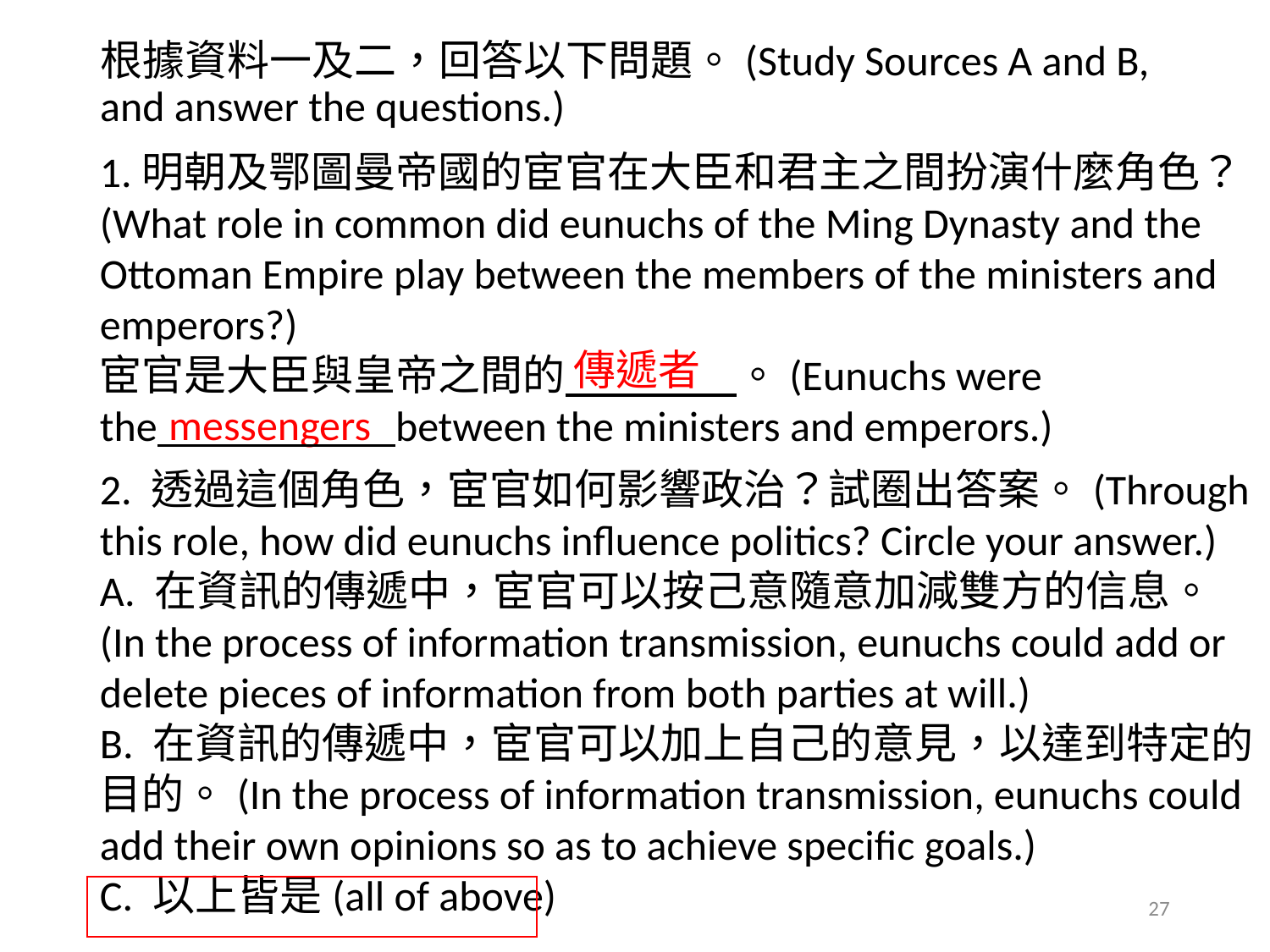

根據資料一及二，回答以下問題。(Study Sources A and B, and answer the questions.)

1.明朝及鄂圖曼帝國的宦官在大臣和君主之間扮演什麼角色？(What role in common did eunuchs of the Ming Dynasty and the Ottoman Empire play between the members of the ministers and emperors?)
宦官是大臣與皇帝之間的                  。(Eunuchs were
the                         between the ministers and emperors.)

傳遞者
messengers
2. 透過這個角色，宦官如何影響政治？試圈出答案。(Through this role, how did eunuchs influence politics? Circle your answer.)
A. 在資訊的傳遞中，宦官可以按己意隨意加減雙方的信息。(In the process of information transmission, eunuchs could add or delete pieces of information from both parties at will.)
B. 在資訊的傳遞中，宦官可以加上自己的意見，以達到特定的目的。(In the process of information transmission, eunuchs could add their own opinions so as to achieve specific goals.)
C. 以上皆是(all of above)

27